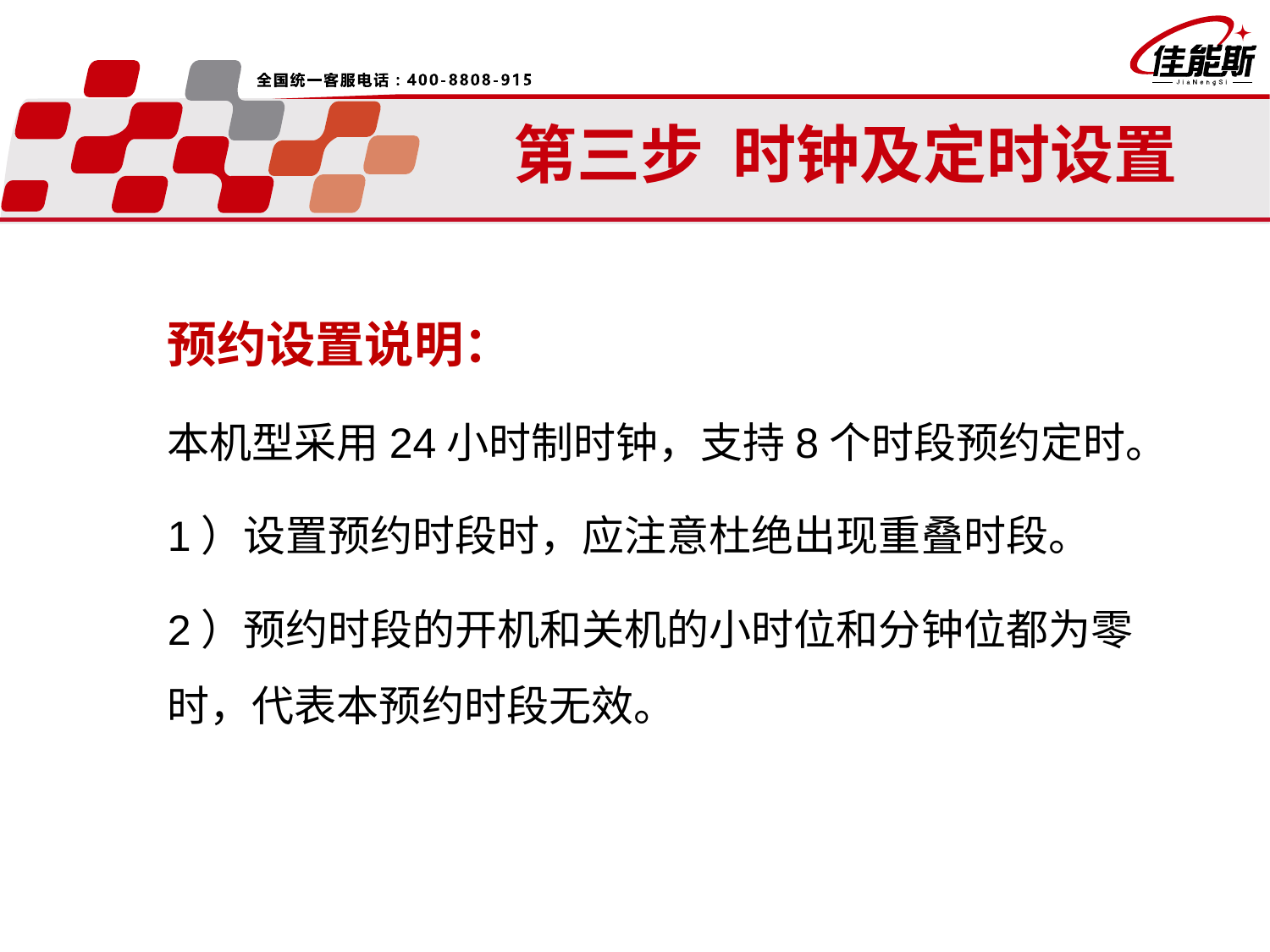

# 第三步  时钟及定时设置
预约设置说明：
本机型采用24小时制时钟，支持8个时段预约定时。
1）设置预约时段时，应注意杜绝出现重叠时段。
2）预约时段的开机和关机的小时位和分钟位都为零时，代表本预约时段无效。